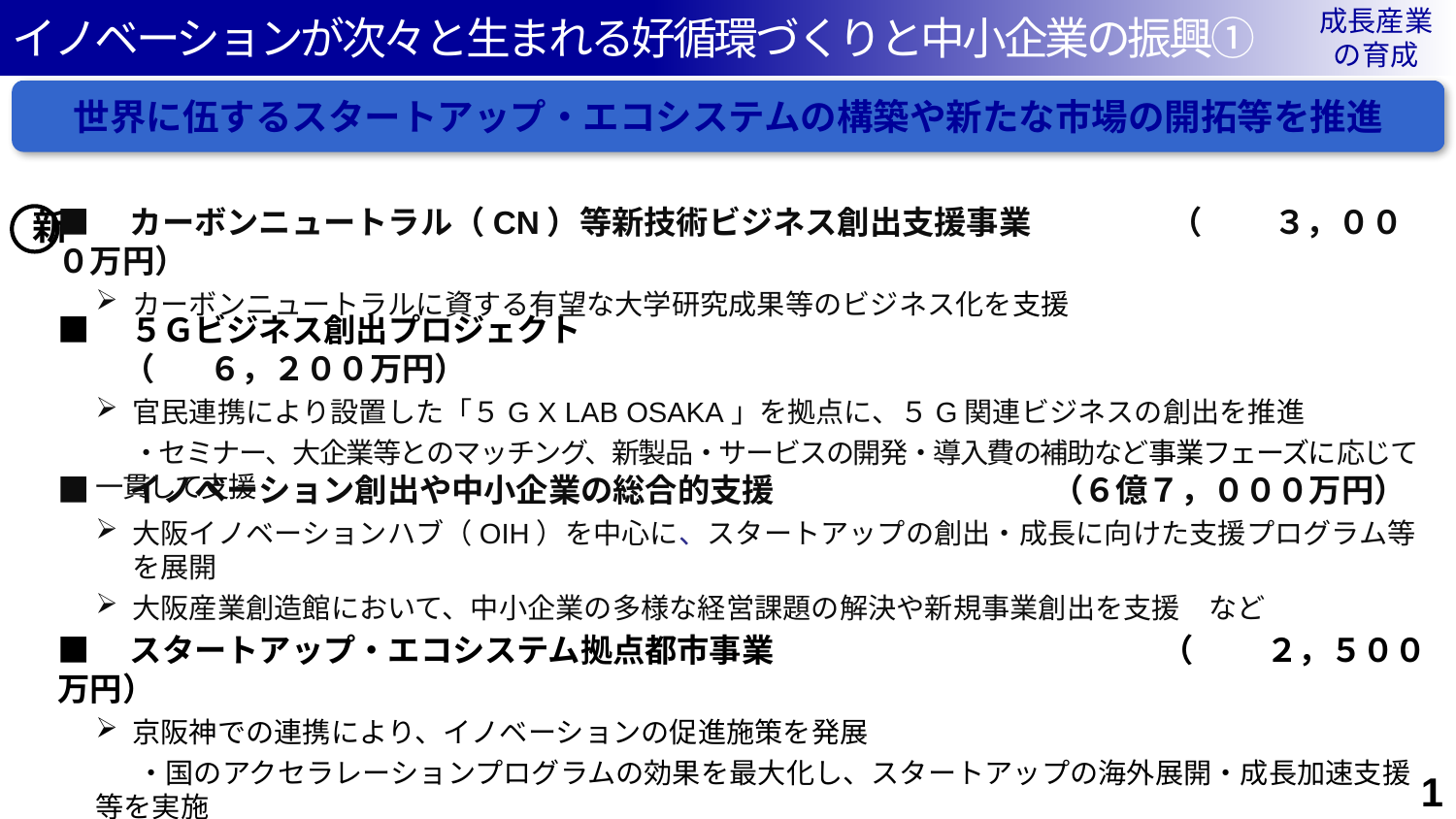

成長産業
の育成
イノベーションが次々と生まれる好循環づくりと中小企業の振興①
世界に伍するスタートアップ・エコシステムの構築や新たな市場の開拓等を推進
■　カーボンニュートラル（CN）等新技術ビジネス創出支援事業                   （　 　３，０００万円）
カーボンニュートラルに資する有望な大学研究成果等のビジネス化を支援
新
■　５Ｇビジネス創出プロジェクト　　　　　　　　　　　　　　　　　　　　　　　　　　　　（　   ６，２００万円）
官民連携により設置した「５G X LAB OSAKA」を拠点に、５G関連ビジネスの創出を推進
      ・セミナー、大企業等とのマッチング、新製品・サービスの開発・導入費の補助など事業フェーズに応じて一貫して支援
■　イノベーション創出や中小企業の総合的支援                                      （６億７，０００万円）
大阪イノベーションハブ（OIH）を中心に、スタートアップの創出・成長に向けた支援プログラム等を展開
大阪産業創造館において、中小企業の多様な経営課題の解決や新規事業創出を支援　など
■　スタートアップ・エコシステム拠点都市事業    　　　　　                           （　　 ２，５００万円）
京阪神での連携により、イノベーションの促進施策を発展
   ・国のアクセラレーションプログラムの効果を最大化し、スタートアップの海外展開・成長加速支援等を実施
1